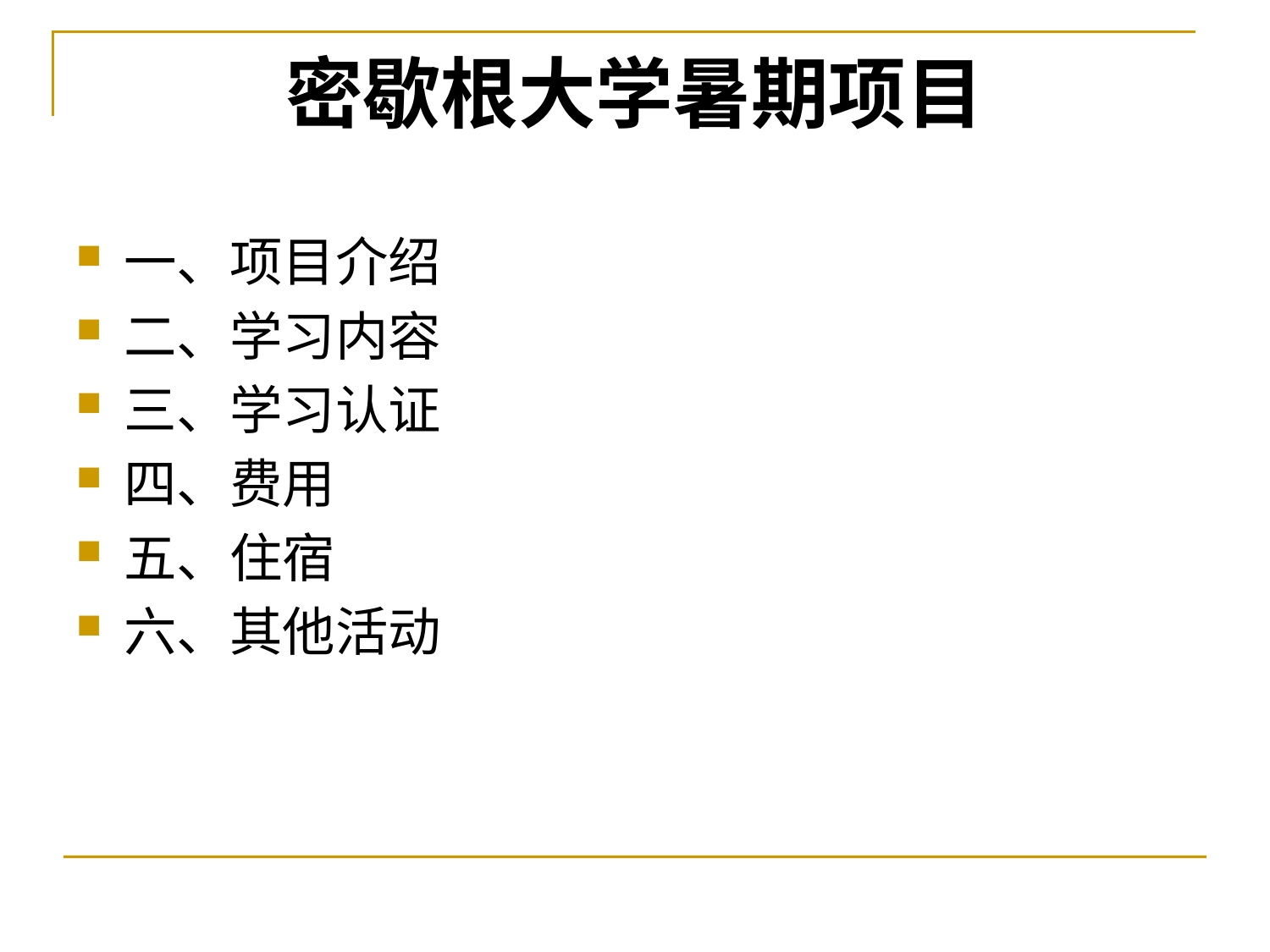

# 密歇根大学暑期项目
一、项目介绍
二、学习内容
三、学习认证
四、费用
五、住宿
六、其他活动